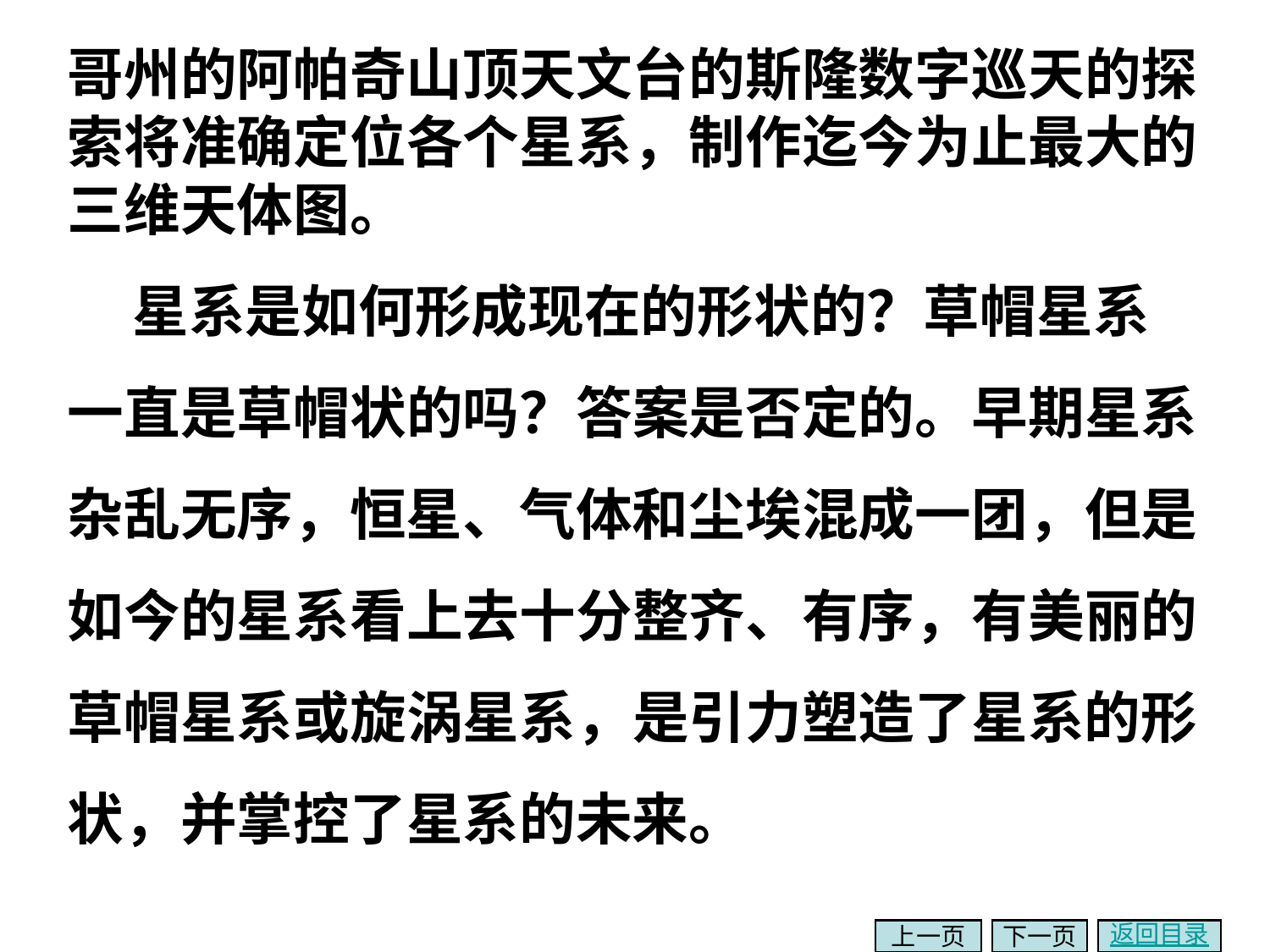

哥州的阿帕奇山顶天文台的斯隆数字巡天的探索将准确定位各个星系，制作迄今为止最大的三维天体图。
    星系是如何形成现在的形状的？草帽星系一直是草帽状的吗？答案是否定的。早期星系杂乱无序，恒星、气体和尘埃混成一团，但是如今的星系看上去十分整齐、有序，有美丽的草帽星系或旋涡星系，是引力塑造了星系的形状，并掌控了星系的未来。
上一页
下一页
返回目录